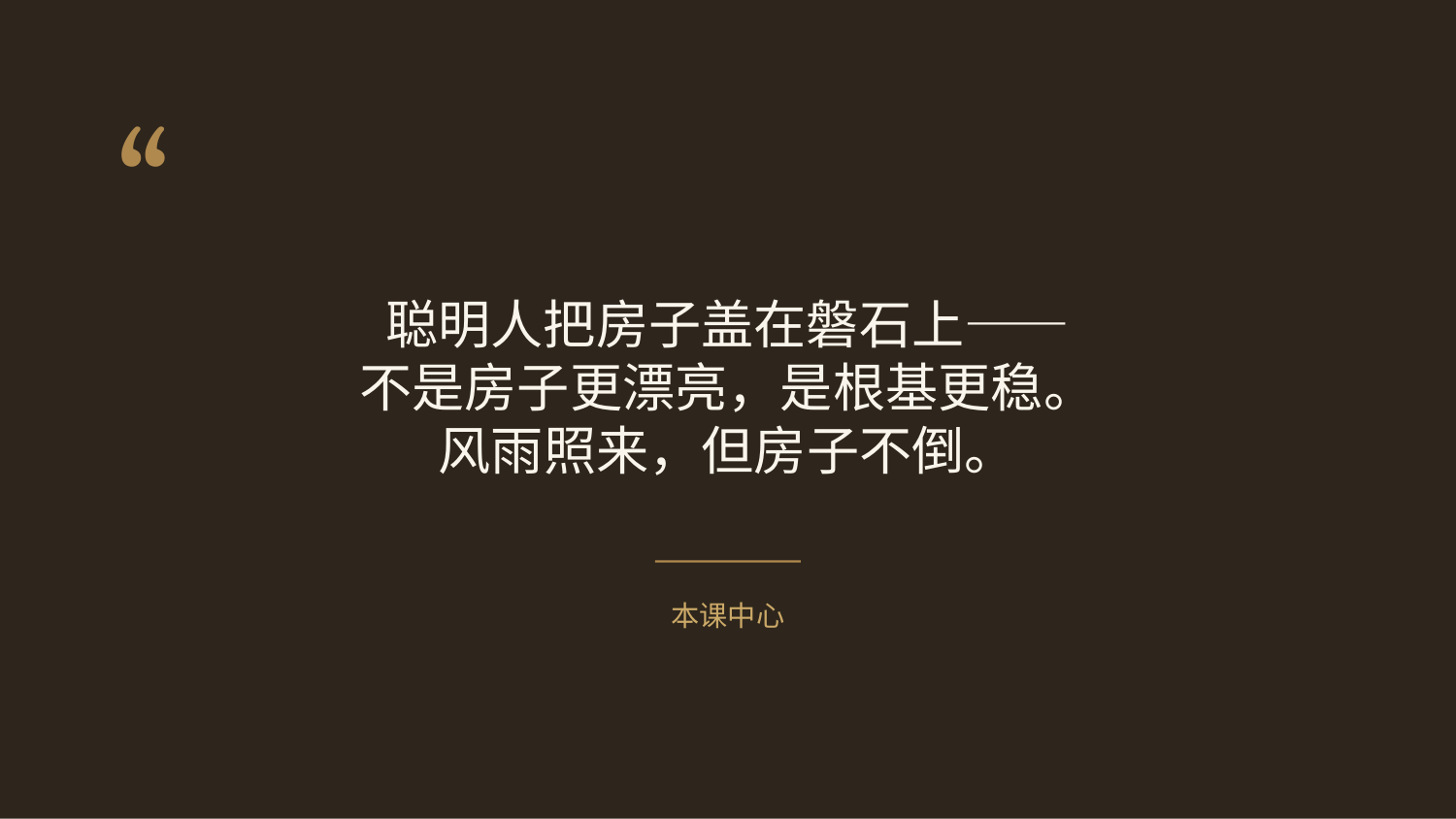

“
聪明人把房子盖在磐石上——
不是房子更漂亮，是根基更稳。
风雨照来，但房子不倒。

本课中心